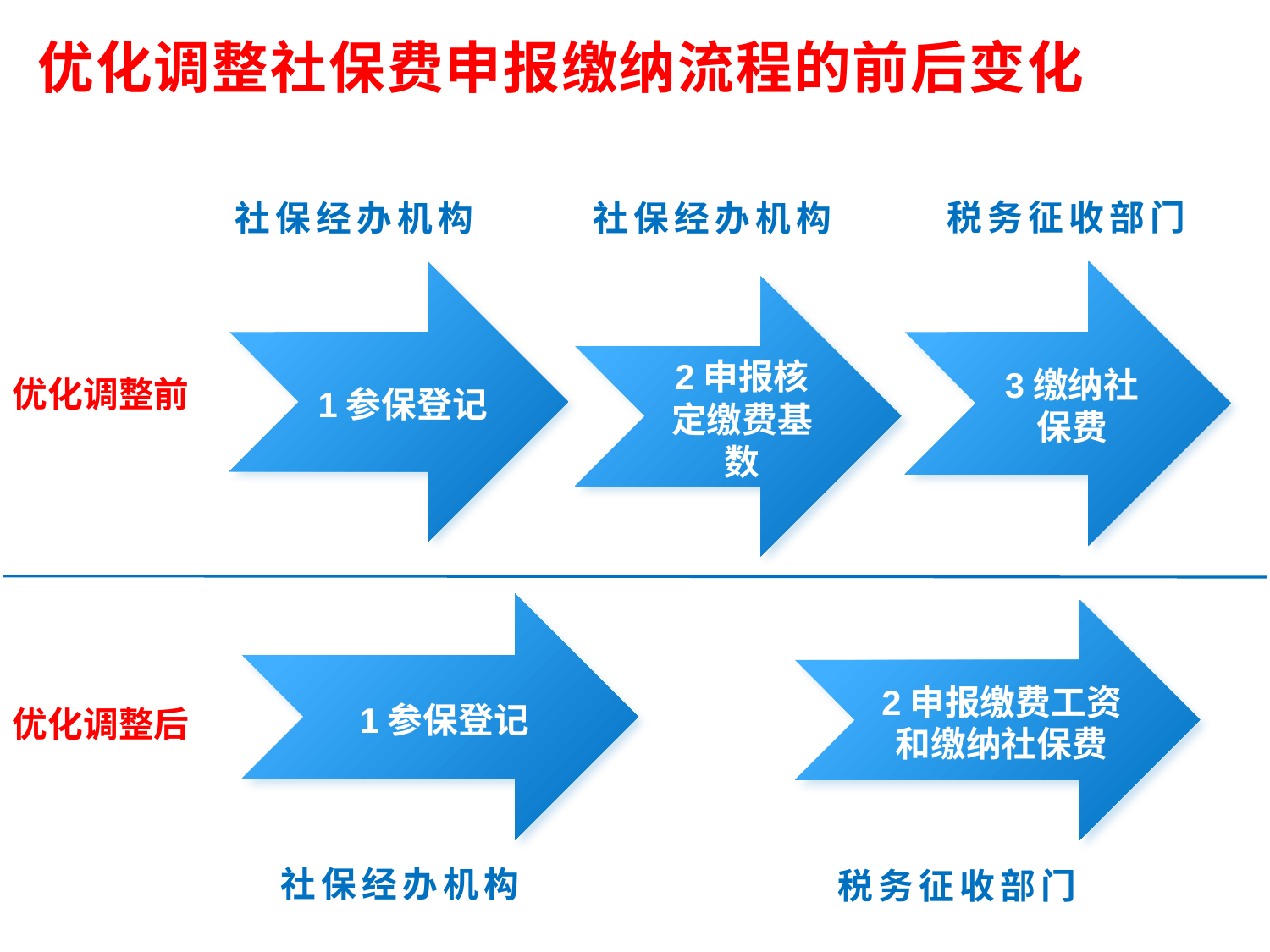

优化调整社保费申报缴纳流程的前后变化
社保经办机构
社保经办机构
税务征收部门
3缴纳社保费
1参保登记
2申报核定缴费基数
优化调整前
1参保登记
2申报缴费工资和缴纳社保费
优化调整后
社保经办机构
税务征收部门